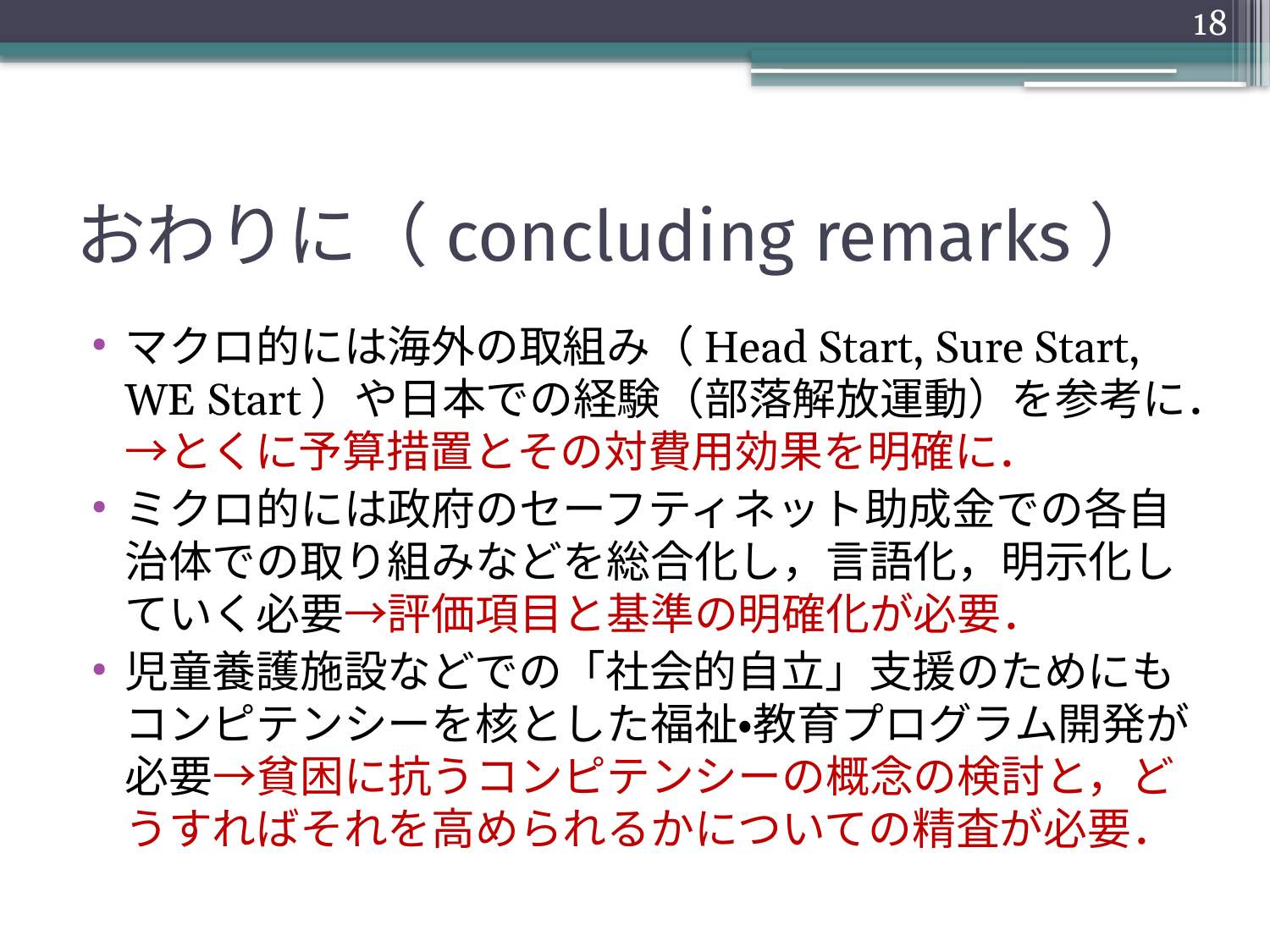

18
# おわりに（concluding remarks）
マクロ的には海外の取組み（Head Start, Sure Start, WE Start）や日本での経験（部落解放運動）を参考に．→とくに予算措置とその対費用効果を明確に．
ミクロ的には政府のセーフティネット助成金での各自治体での取り組みなどを総合化し，言語化，明示化していく必要→評価項目と基準の明確化が必要．
児童養護施設などでの「社会的自立」支援のためにもコンピテンシーを核とした福祉・教育プログラム開発が必要→貧困に抗うコンピテンシーの概念の検討と，どうすればそれを高められるかについての精査が必要．